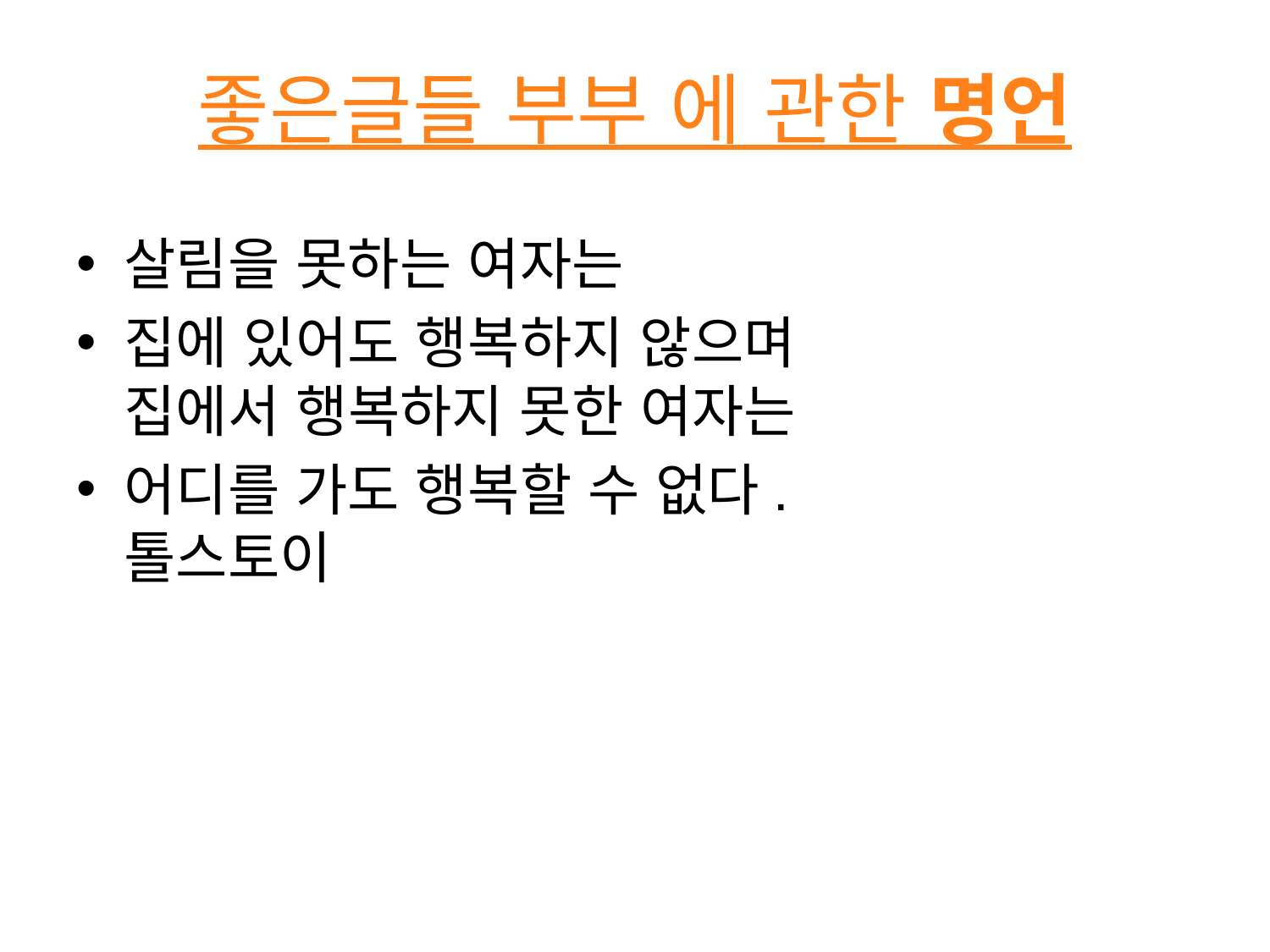

# 좋은글들 부부 에 관한 명언
살림을 못하는 여자는
집에 있어도 행복하지 않으며
집에서 행복하지 못한 여자는
어디를 가도 행복할 수 없다.
톨스토이